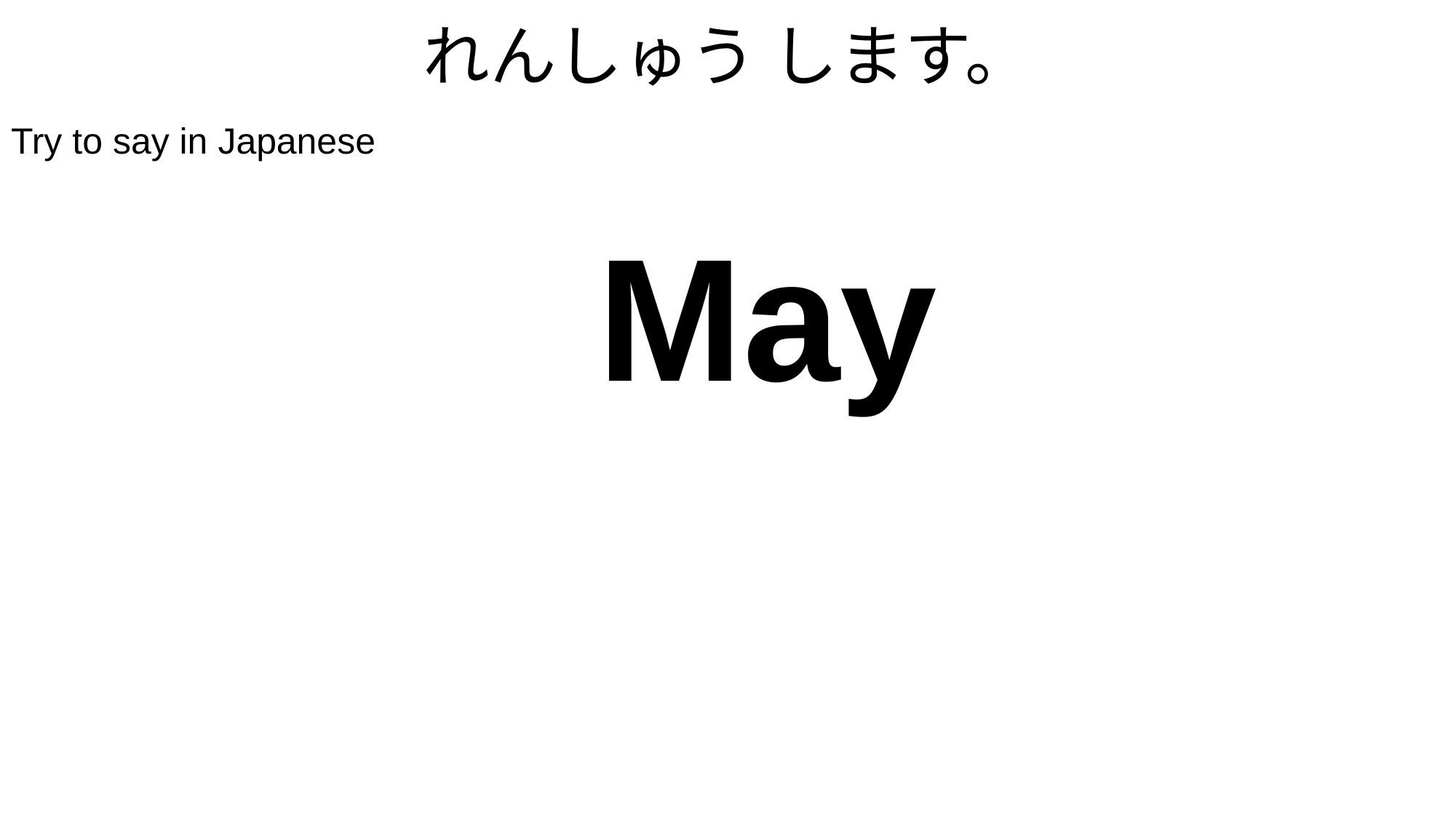

# れんしゅう します。
Try to say in Japanese
| May |
| --- |
| ごがつ |